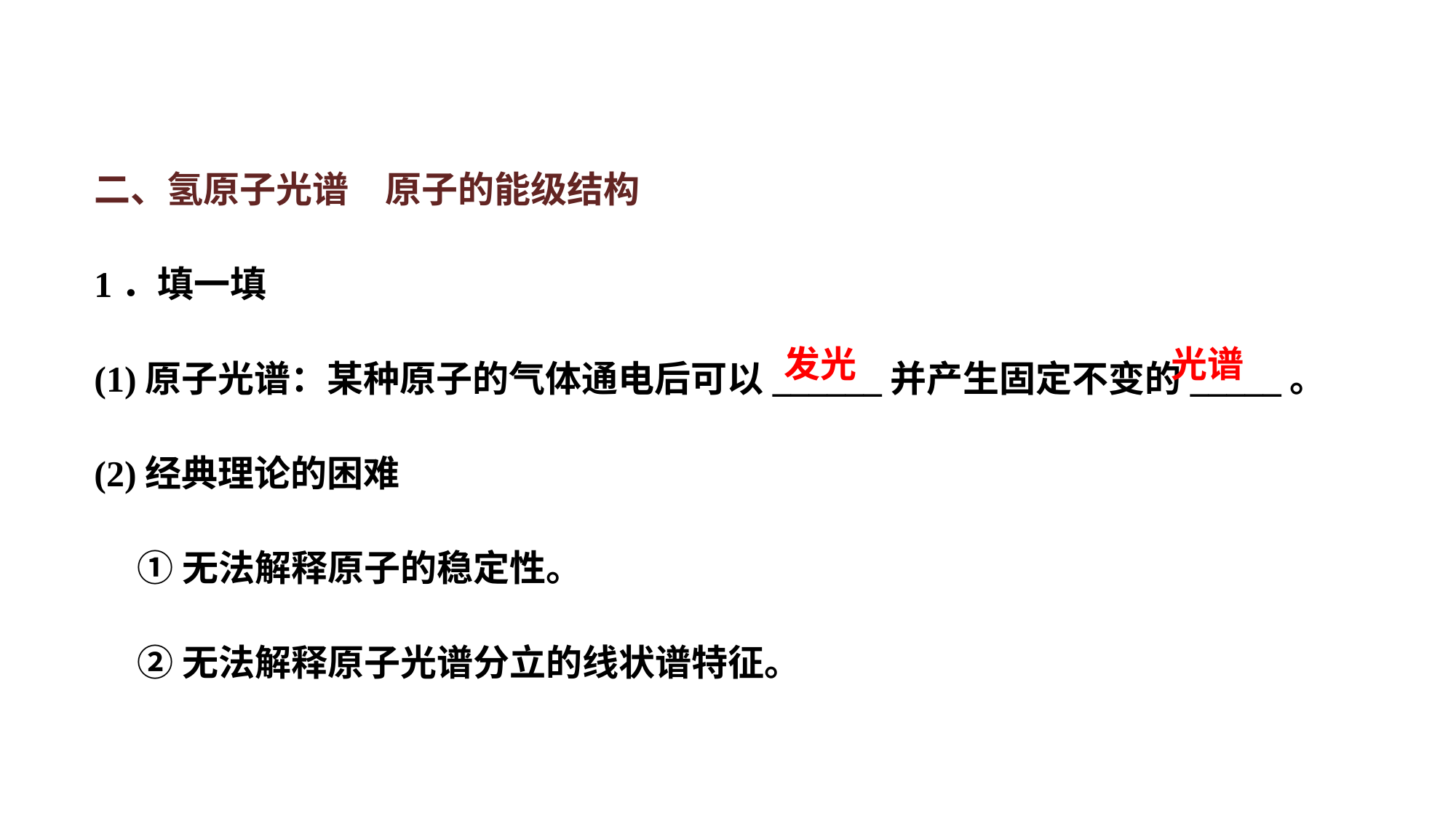

二、氢原子光谱　原子的能级结构
1．填一填
(1)原子光谱：某种原子的气体通电后可以______并产生固定不变的_____。
(2)经典理论的困难
①无法解释原子的稳定性。
②无法解释原子光谱分立的线状谱特征。

发光
光谱